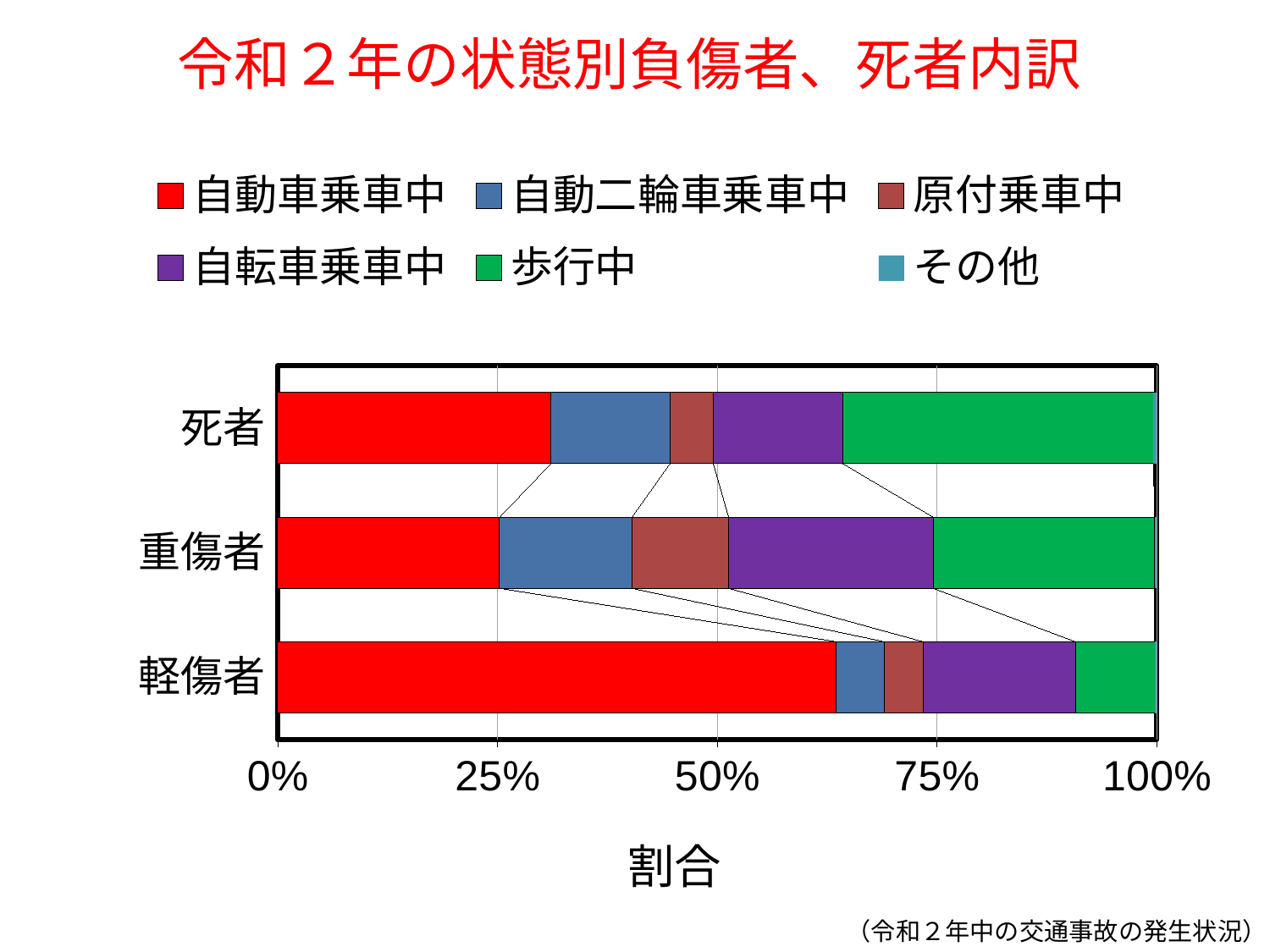

# 令和２年の状態別負傷者、死者内訳

### Chart

| Category | 自動車乗車中 | 自動二輪車乗車中 | 原付乗車中 | 自転車乗車中 | 歩行中 | その他 |
|---|---|---|---|---|---|---|
| 軽傷者 | 217260.0 | 18635.0 | 15109.0 | 59255.0 | 30918.0 | 525.0 |
| 重傷者 | 7013.0 | 4181.0 | 3065.0 | 6463.0 | 6998.0 | 54.0 |
| 死者 | 882.0 | 385.0 | 141.0 | 419.0 | 1002.0 | 10.0 |
（令和２年中の交通事故の発生状況）